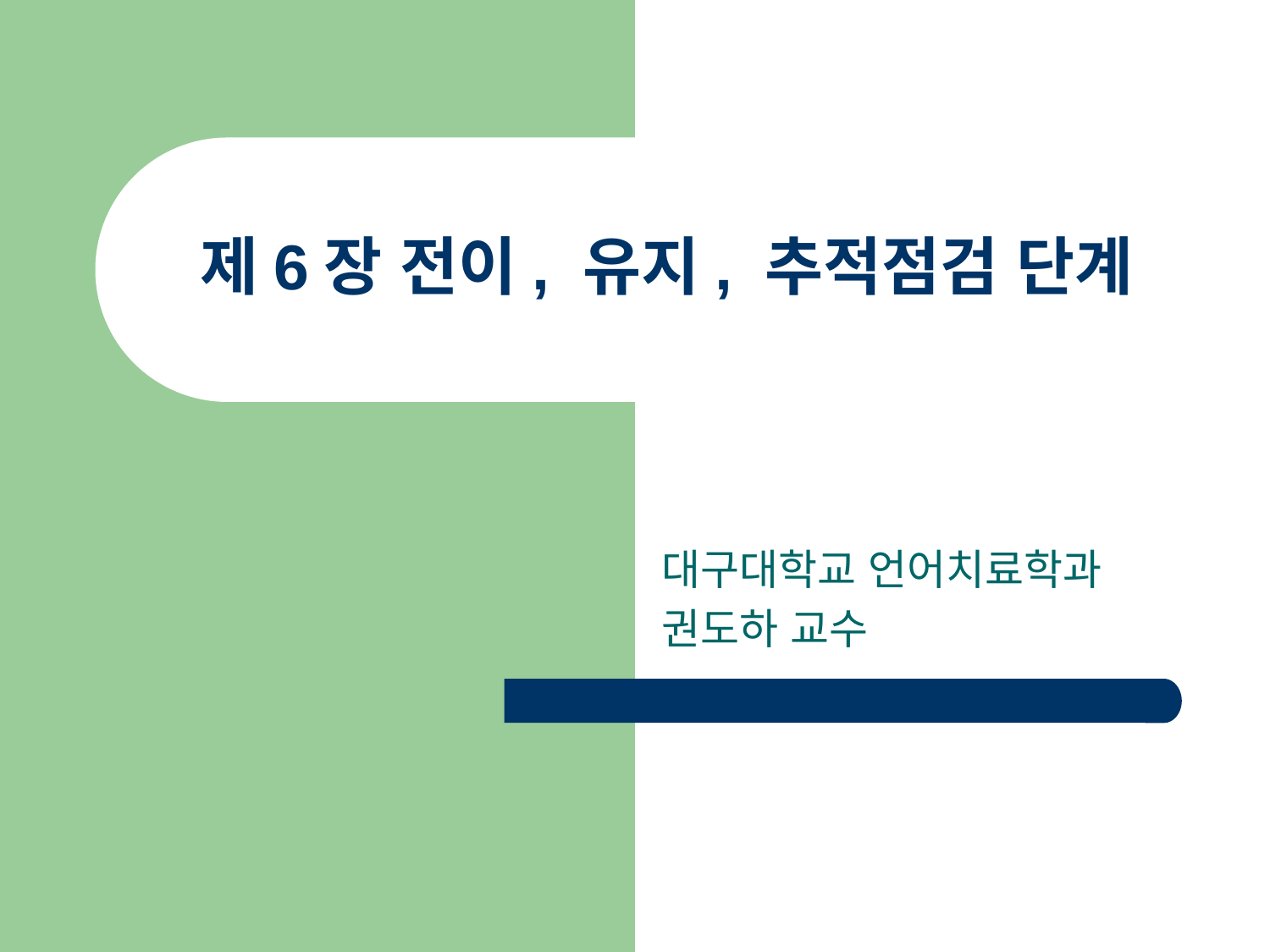

# 제6장 전이, 유지, 추적점검 단계
대구대학교 언어치료학과
권도하 교수